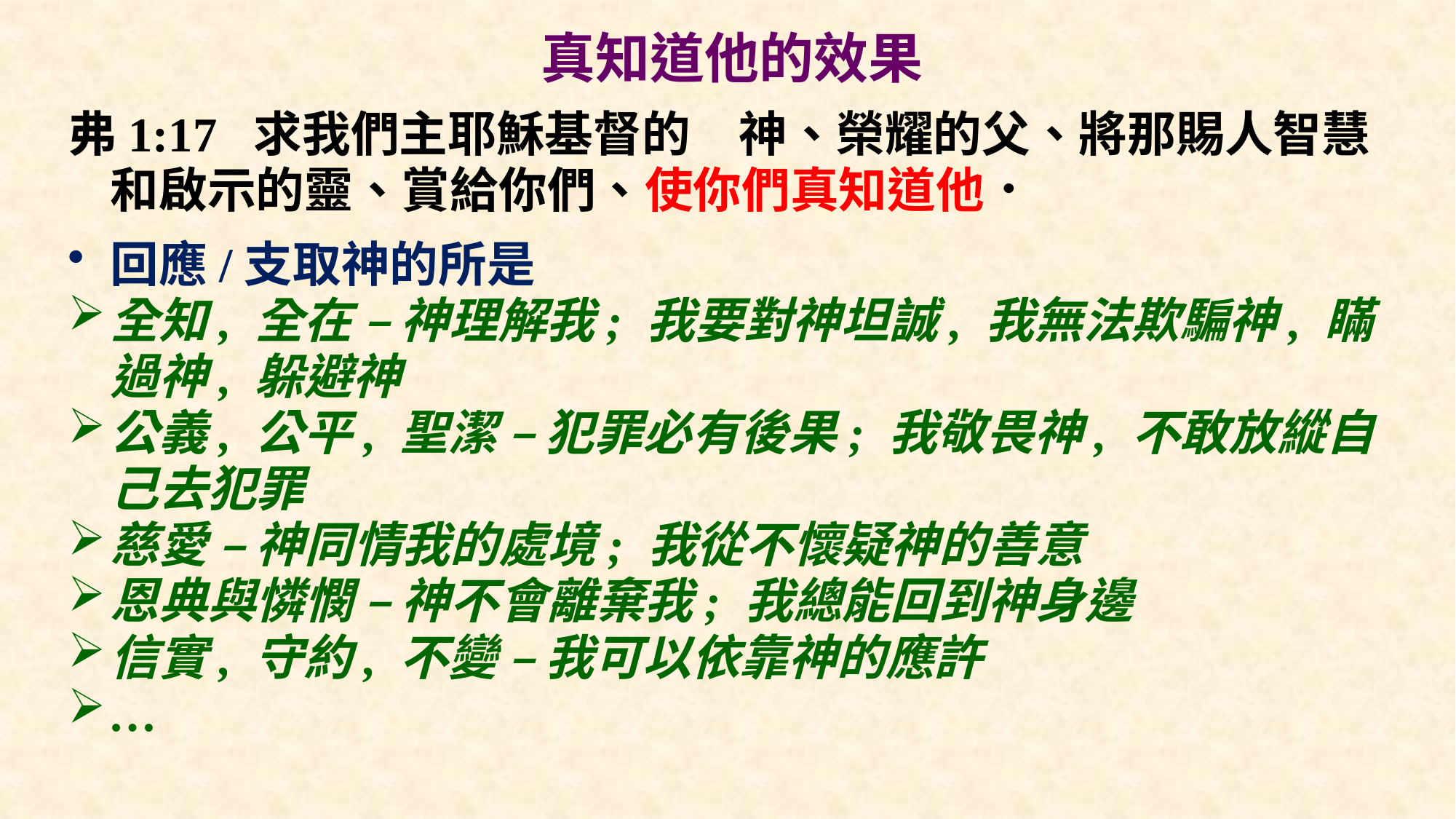

# 真知道他的效果
弗1:17  求我們主耶穌基督的　神、榮耀的父、將那賜人智慧和啟示的靈、賞給你們、使你們真知道他．
回應/支取神的所是
全知, 全在 – 神理解我; 我要對神坦誠, 我無法欺騙神, 瞞過神, 躲避神
公義, 公平, 聖潔 – 犯罪必有後果; 我敬畏神, 不敢放縱自己去犯罪
慈愛 – 神同情我的處境; 我從不懷疑神的善意
恩典與憐憫 – 神不會離棄我; 我總能回到神身邊
信實, 守約, 不變 – 我可以依靠神的應許
…